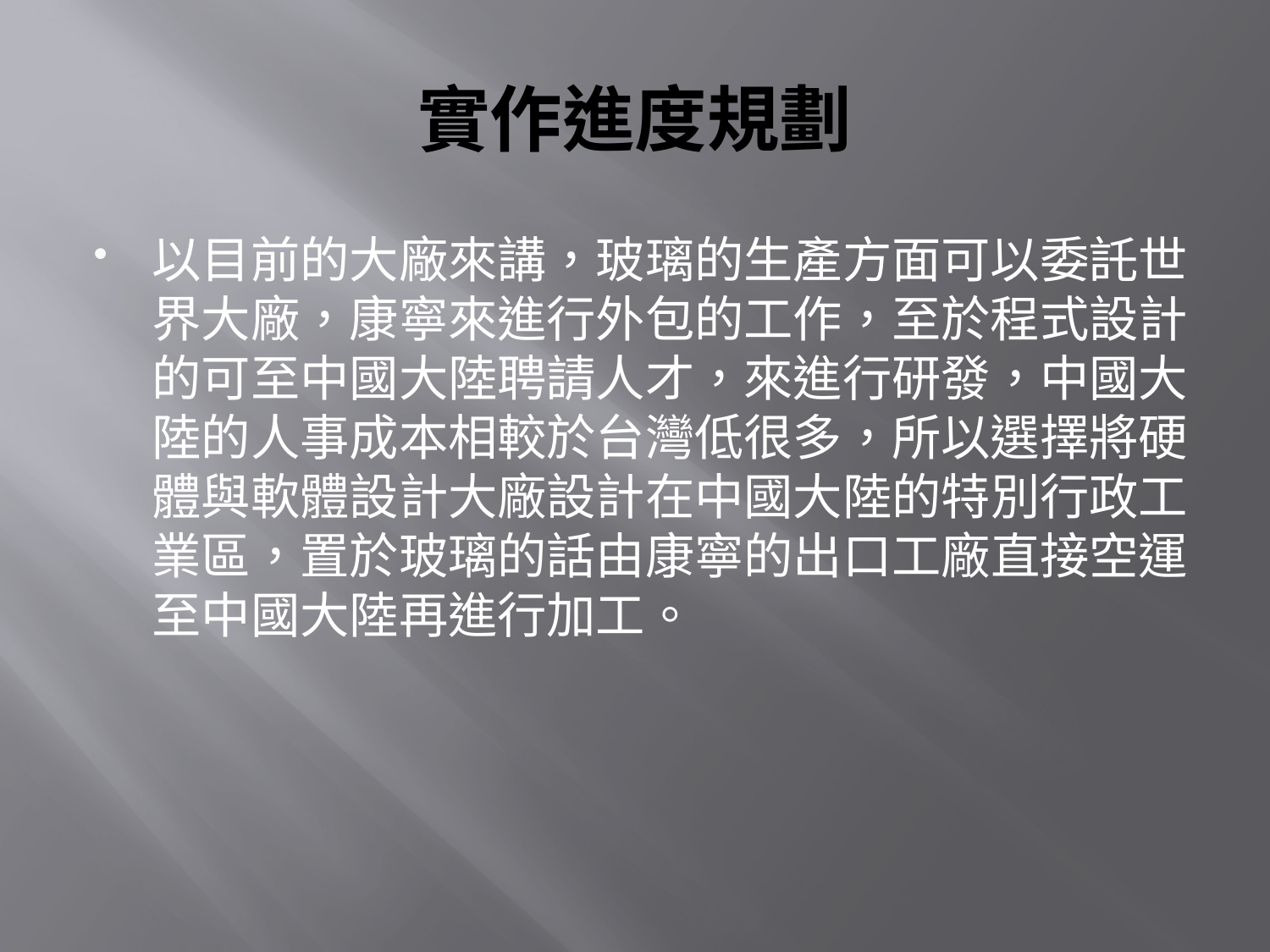

# 實作進度規劃
以目前的大廠來講，玻璃的生產方面可以委託世界大廠，康寧來進行外包的工作，至於程式設計的可至中國大陸聘請人才，來進行研發，中國大陸的人事成本相較於台灣低很多，所以選擇將硬體與軟體設計大廠設計在中國大陸的特別行政工業區，置於玻璃的話由康寧的出口工廠直接空運至中國大陸再進行加工。